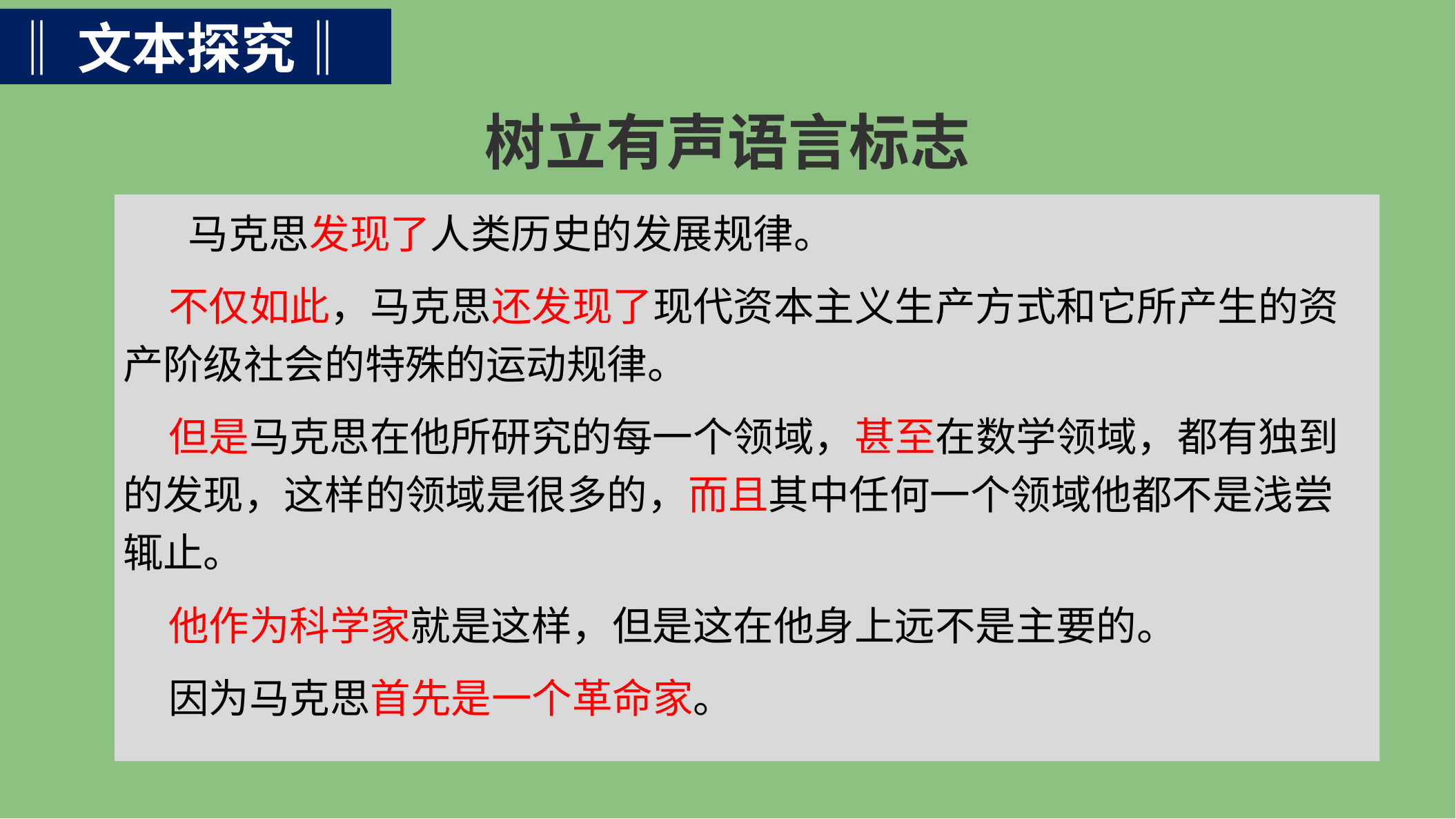

‖文本探究‖
# 树立有声语言标志
       马克思发现了人类历史的发展规律。
    不仅如此，马克思还发现了现代资本主义生产方式和它所产生的资产阶级社会的特殊的运动规律。
    但是马克思在他所研究的每一个领域，甚至在数学领域，都有独到的发现，这样的领域是很多的，而且其中任何一个领域他都不是浅尝辄止。
    他作为科学家就是这样，但是这在他身上远不是主要的。
    因为马克思首先是一个革命家。